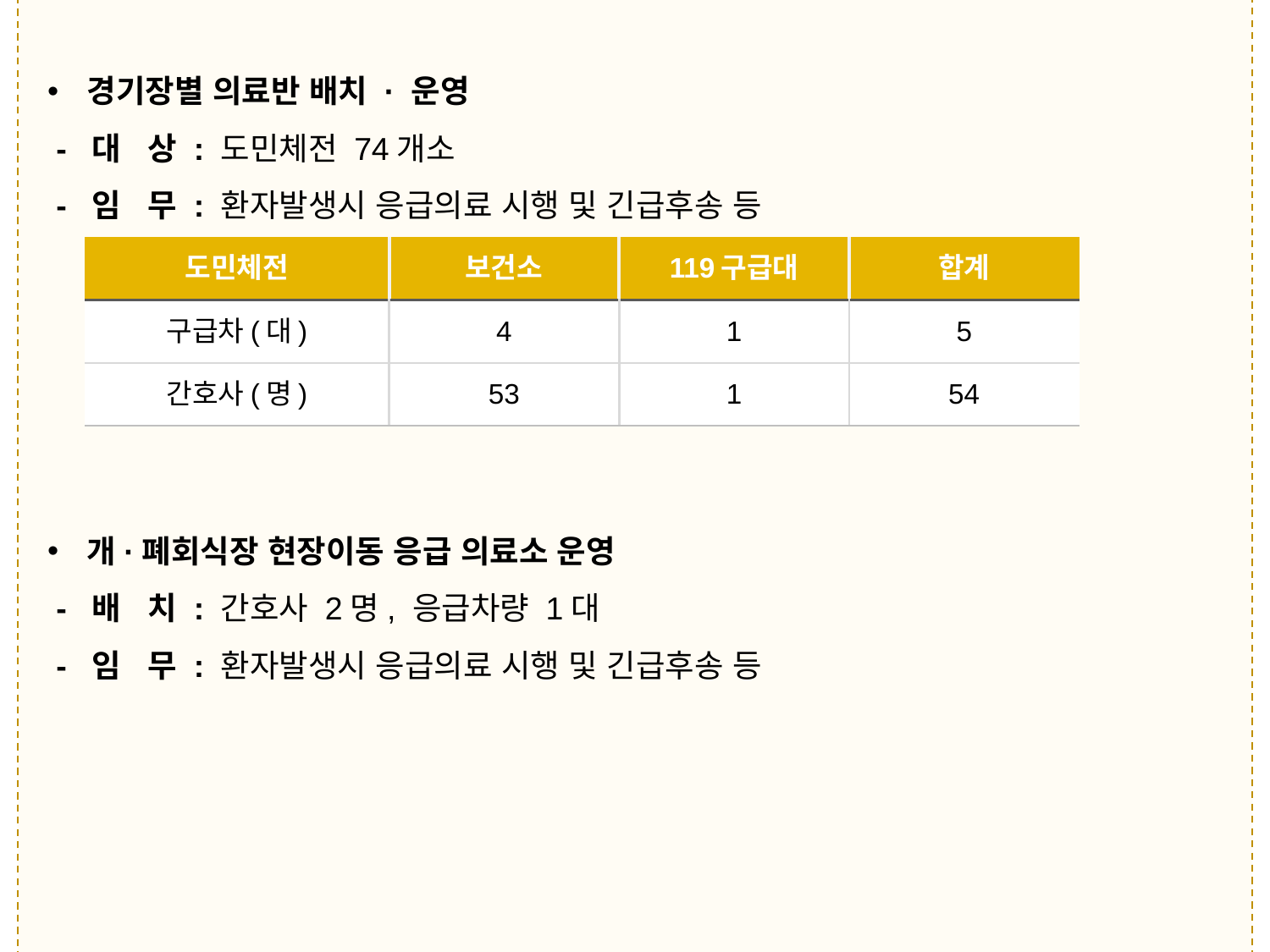

경기장별 의료반 배치 · 운영
 -  대   상 : 도민체전 74개소
 -  임   무 : 환자발생시 응급의료 시행 및 긴급후송 등
| 도민체전 | 보건소 | 119구급대 | 합계 |
| --- | --- | --- | --- |
| 구급차(대) | 4 | 1 | 5 |
| 간호사(명) | 53 | 1 | 54 |
개·폐회식장 현장이동 응급 의료소 운영
 -  배   치 : 간호사 2명, 응급차량 1대
 -  임   무 : 환자발생시 응급의료 시행 및 긴급후송 등